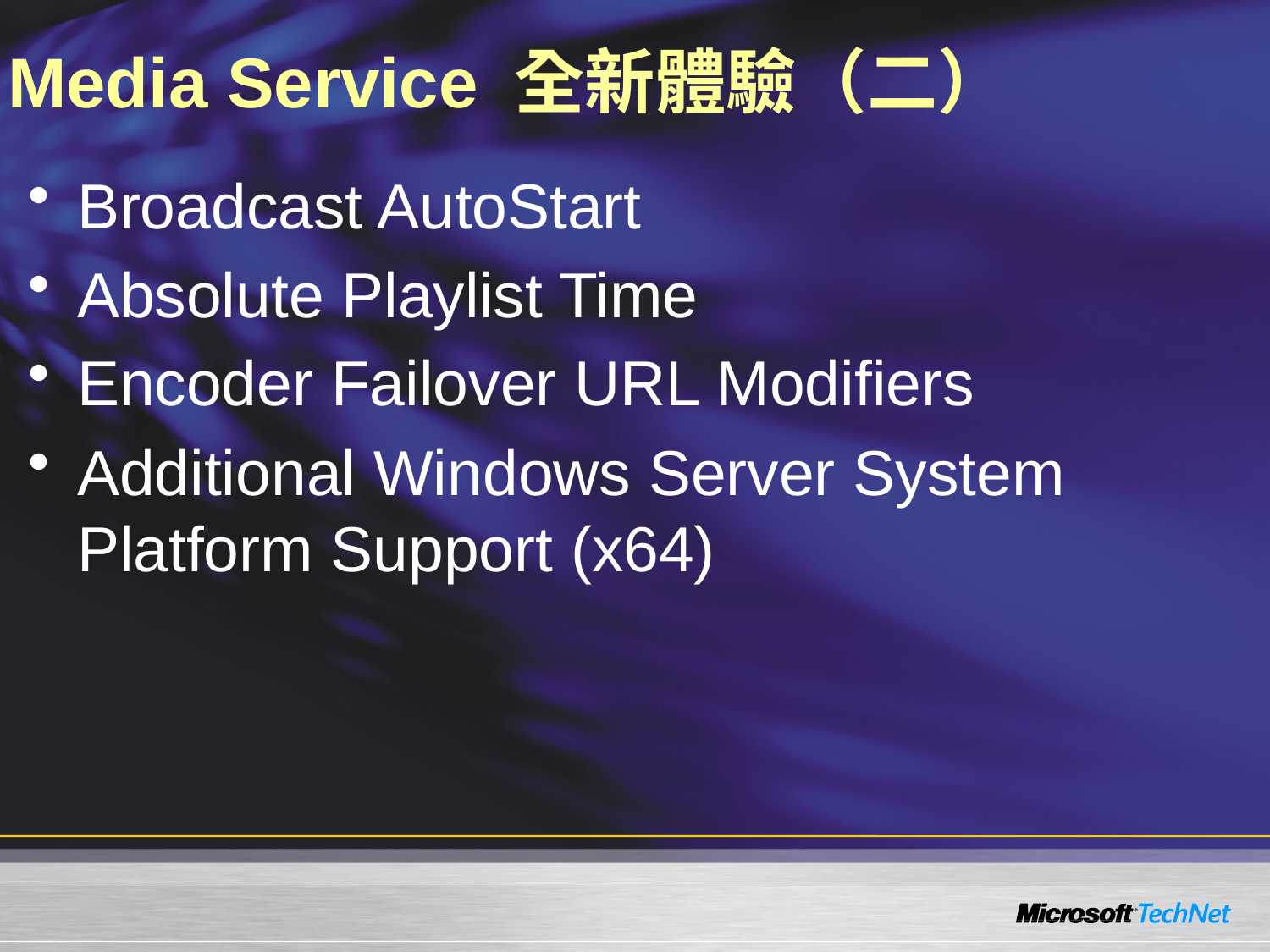

# Media Service 全新體驗（二）
Broadcast AutoStart
Absolute Playlist Time
Encoder Failover URL Modifiers
Additional Windows Server System Platform Support (x64)